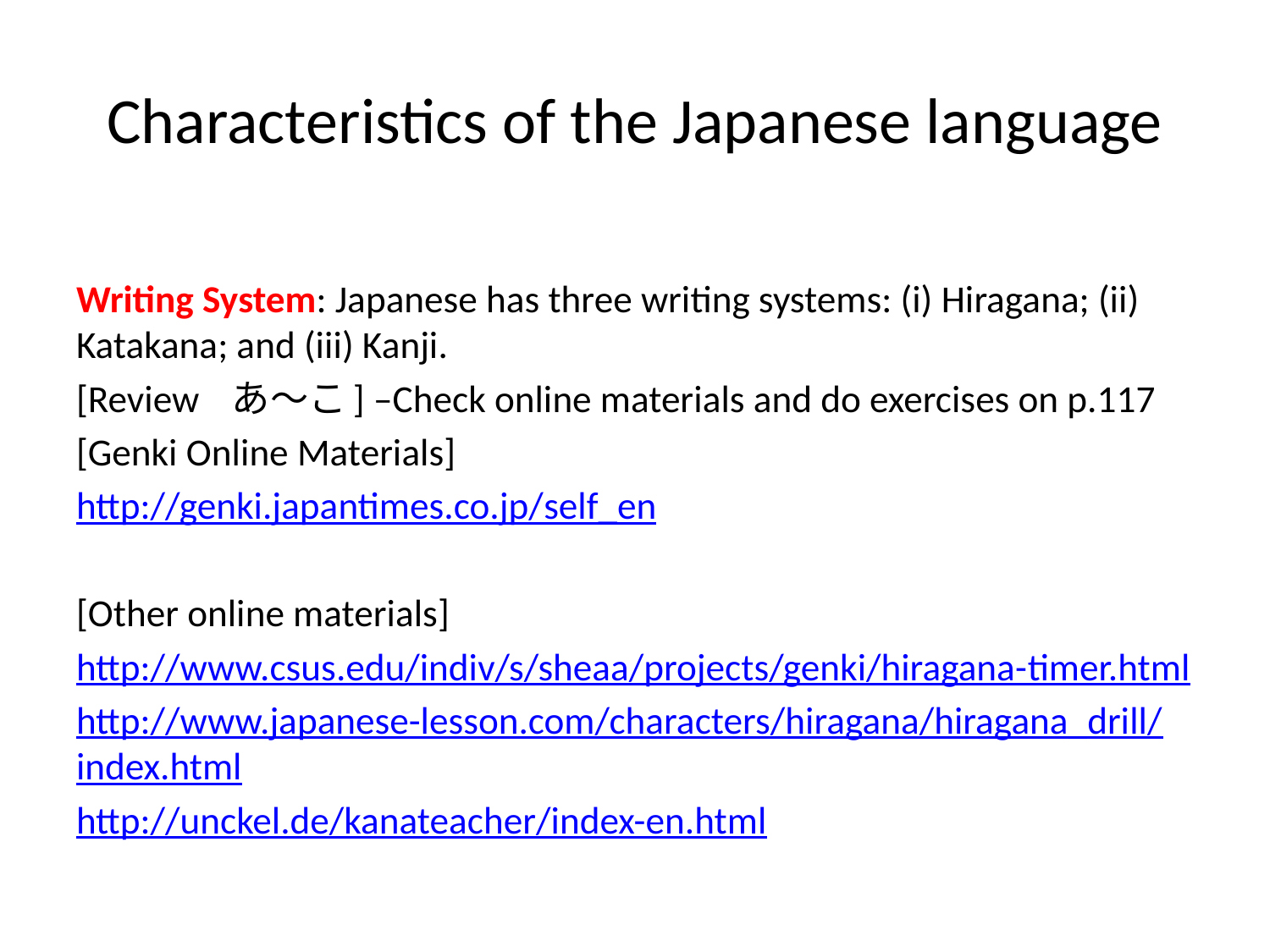

# Characteristics of the Japanese language

Writing System: Japanese has three writing systems: (i) Hiragana; (ii) Katakana; and (iii) Kanji.
[Review   あ〜こ] –Check online materials and do exercises on p.117
[Genki Online Materials]
http://genki.japantimes.co.jp/self_en

[Other online materials]
http://www.csus.edu/indiv/s/sheaa/projects/genki/hiragana-timer.html
http://www.japanese-lesson.com/characters/hiragana/hiragana_drill/index.html
http://unckel.de/kanateacher/index-en.html